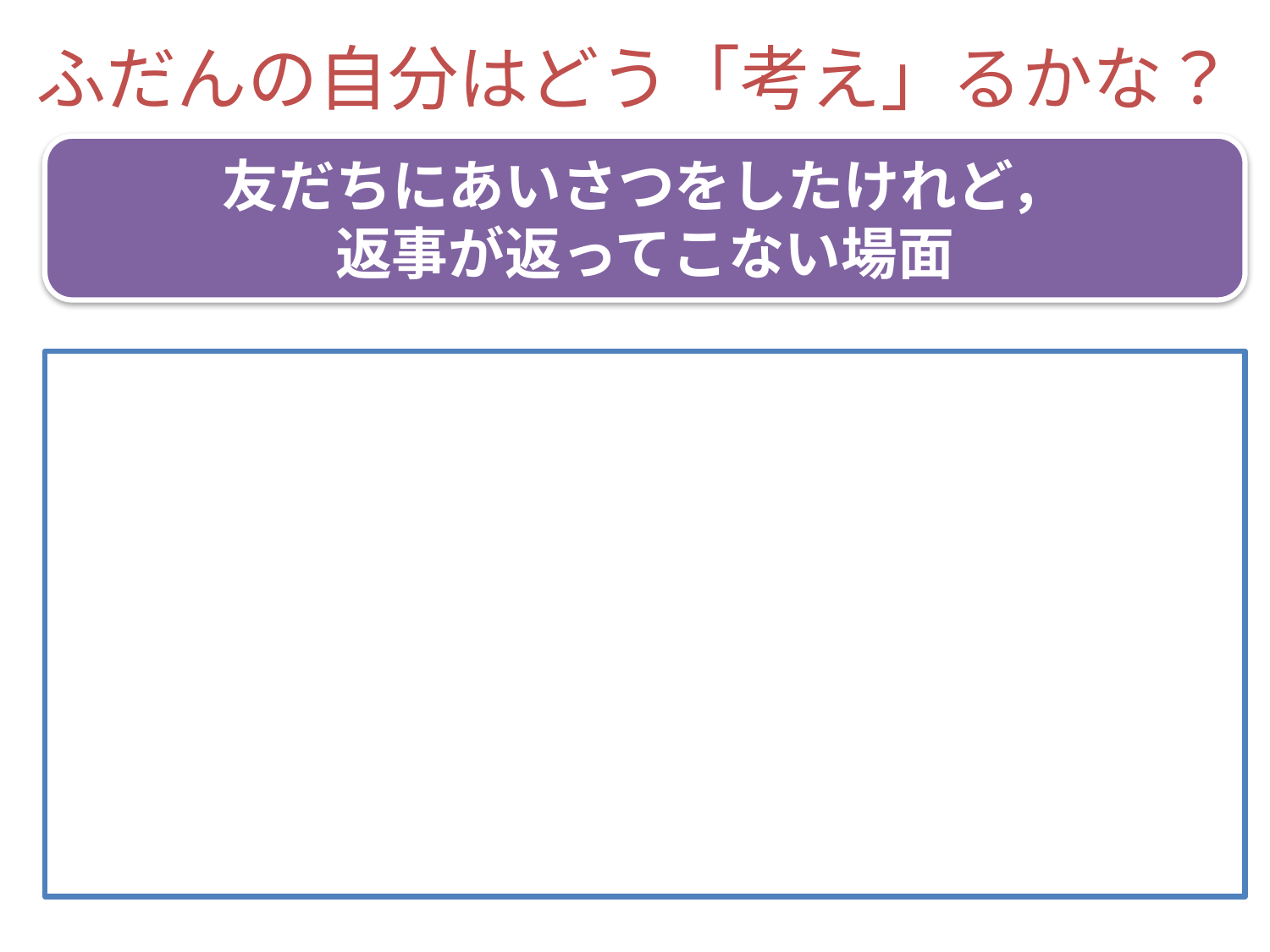

# ふだんの自分はどう「考え」るかな？
友だちにあいさつをしたけれど，
返事が返ってこない場面